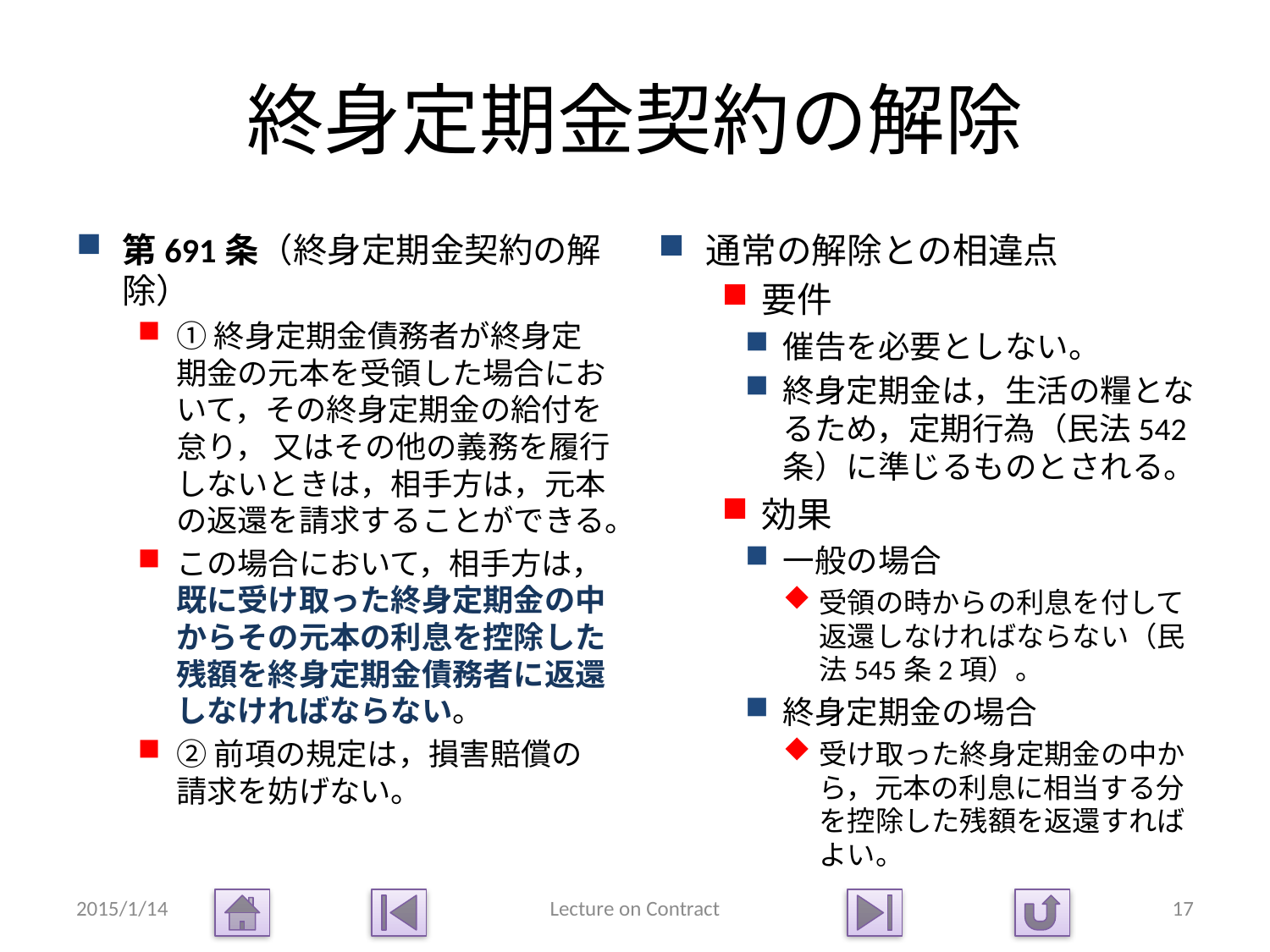

# 終身定期金契約の解除
第691条（終身定期金契約の解除）
①終身定期金債務者が終身定期金の元本を受領した場合において，その終身定期金の給付を怠り， 又はその他の義務を履行しないときは，相手方は，元本の返還を請求することができる。
この場合において，相手方は，既に受け取った終身定期金の中からその元本の利息を控除した残額を終身定期金債務者に返還しなければならない。
②前項の規定は，損害賠償の請求を妨げない。
通常の解除との相違点
要件
催告を必要としない。
終身定期金は，生活の糧となるため，定期行為（民法542条）に準じるものとされる。
効果
一般の場合
受領の時からの利息を付して返還しなければならない（民法545条2項）。
終身定期金の場合
受け取った終身定期金の中から，元本の利息に相当する分を控除した残額を返還すればよい。

2015/1/14
Lecture on Contract
17